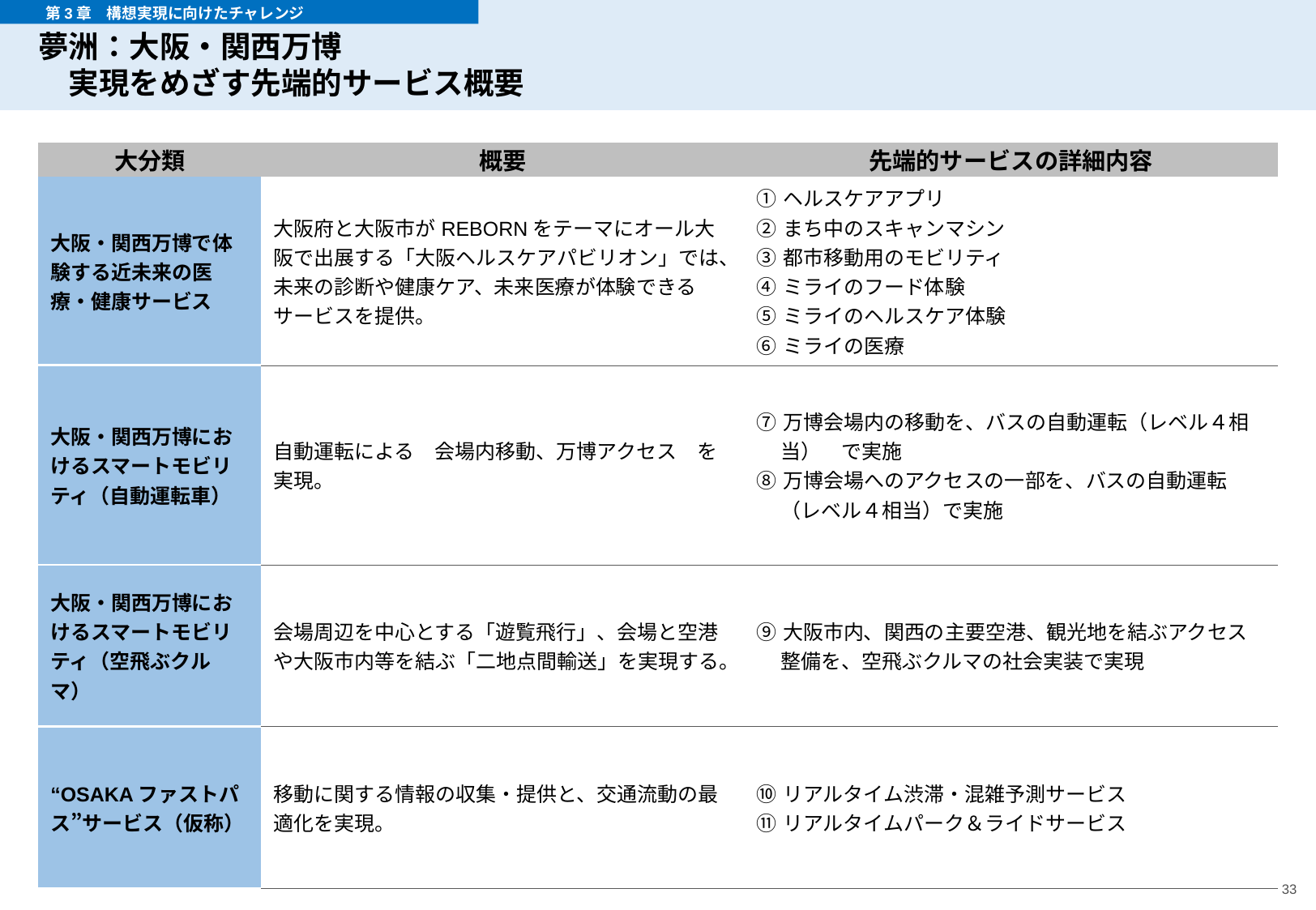

# 夢洲：大阪・関西万博 　実現をめざす先端的サービス概要

　　　第3章　構想実現に向けたチャレンジ
| 大分類 | 概要 | 先端的サービスの詳細内容 |
| --- | --- | --- |
| 大阪・関西万博で体験する近未来の医療・健康サービス | 大阪府と大阪市がREBORNをテーマにオール大阪で出展する「大阪ヘルスケアパビリオン」では、未来の診断や健康ケア、未来医療が体験できるサービスを提供。 | ①ヘルスケアアプリ ②まち中のスキャンマシン ③都市移動用のモビリティ ④ミライのフード体験 ⑤ミライのヘルスケア体験 ⑥ミライの医療 |
| 大阪・関西万博におけるスマートモビリティ（自動運転車） | 自動運転による　会場内移動、万博アクセス　を実現。 | ⑦万博会場内の移動を、バスの自動運転（レベル４相当）　で実施　　　 ⑧万博会場へのアクセスの一部を、バスの自動運転（レベル４相当）で実施 |
| 大阪・関西万博におけるスマートモビリティ（空飛ぶクルマ） | 会場周辺を中心とする「遊覧飛行」、会場と空港や大阪市内等を結ぶ「二地点間輸送」を実現する。 | ⑨大阪市内、関西の主要空港、観光地を結ぶアクセス整備を、空飛ぶクルマの社会実装で実現 |
| “OSAKAファストパス”サービス（仮称） | 移動に関する情報の収集・提供と、交通流動の最適化を実現。 | ⑩リアルタイム渋滞・混雑予測サービス ⑪リアルタイムパーク＆ライドサービス |
33